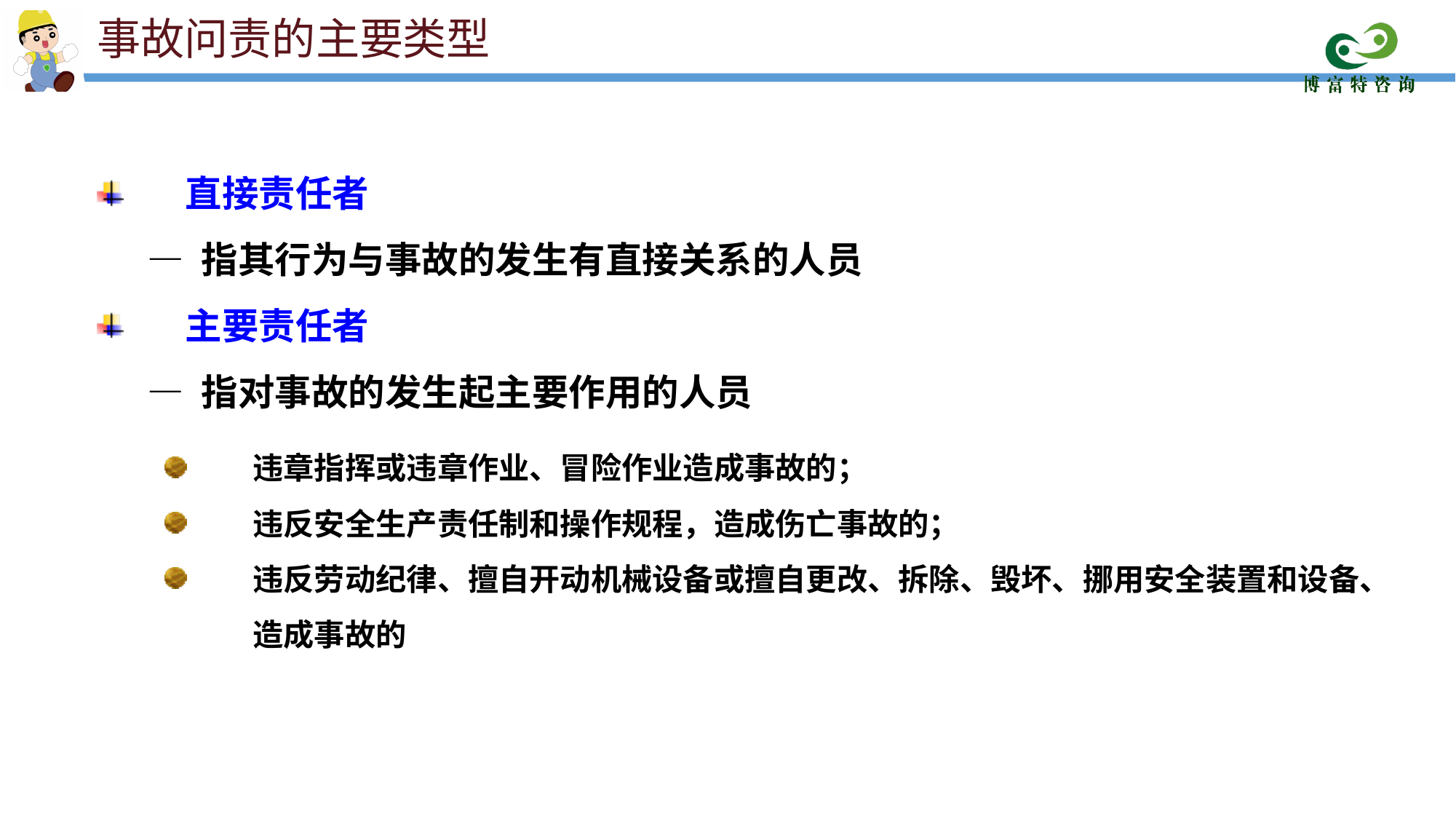

事故问责的主要类型
直接责任者
      — 指其行为与事故的发生有直接关系的人员
主要责任者
      — 指对事故的发生起主要作用的人员
违章指挥或违章作业、冒险作业造成事故的；
违反安全生产责任制和操作规程，造成伤亡事故的；
违反劳动纪律、擅自开动机械设备或擅自更改、拆除、毁坏、挪用安全装置和设备、造成事故的